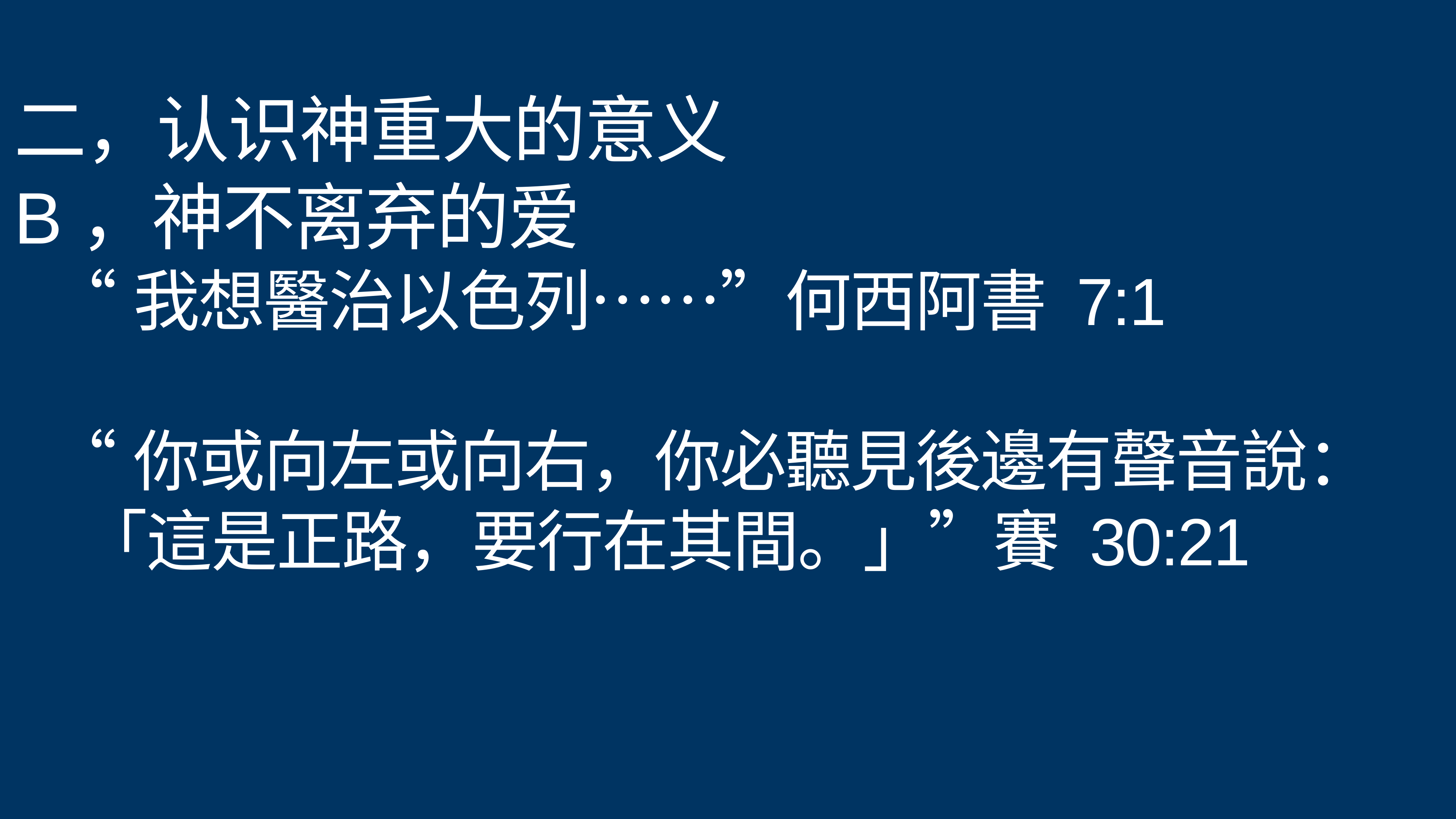

# 二，认识神重大的意义
B，神不离弃的爱
“我想醫治以色列……”何西阿書 7:1

“你或向左或向右，你必聽見後邊有聲音說：「這是正路，要行在其間。」”賽 30:21